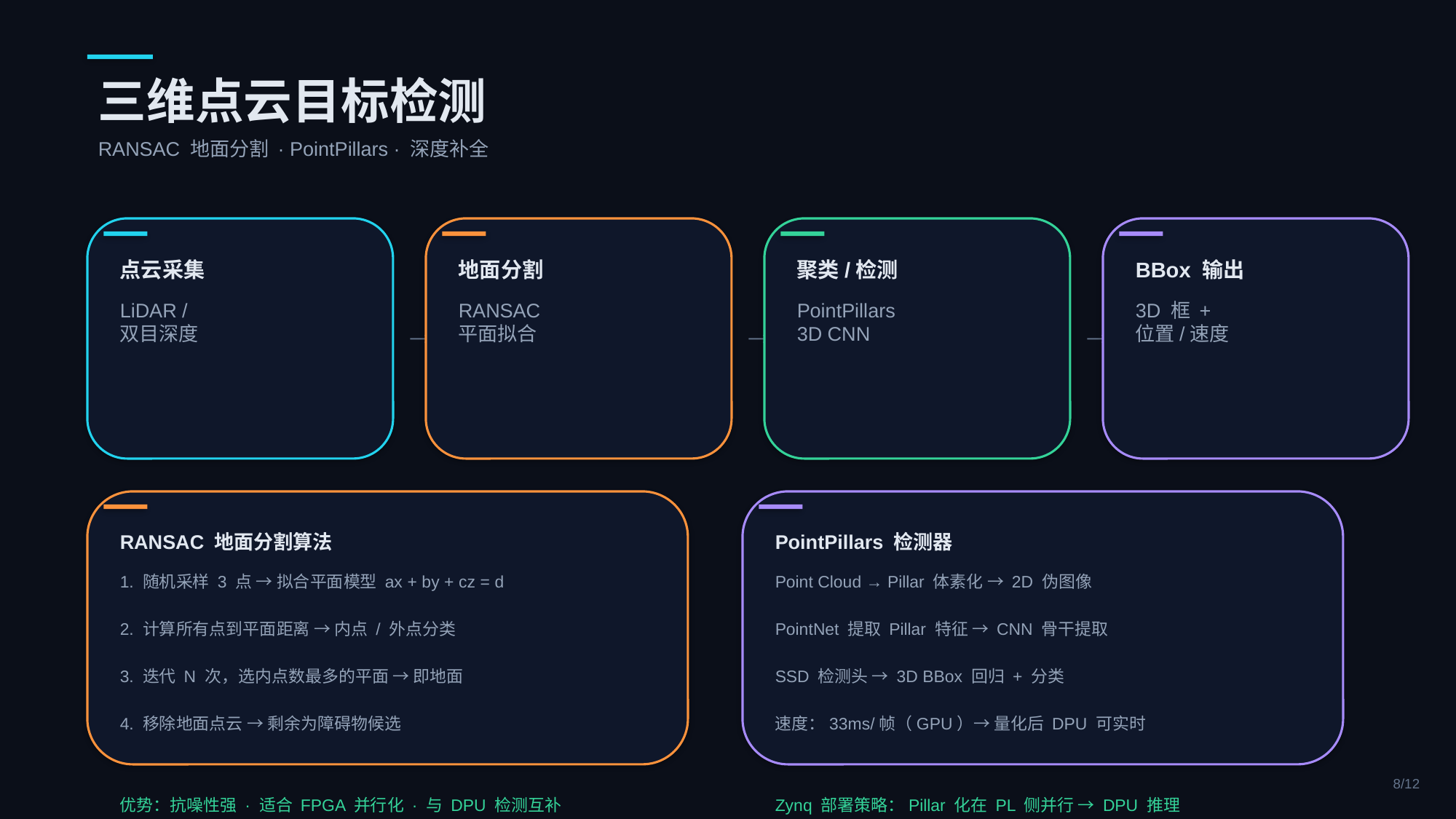

三维点云目标检测
RANSAC 地面分割 · PointPillars · 深度补全

点云采集
地面分割
聚类/检测
BBox 输出
LiDAR /
双目深度
RANSAC
平面拟合
PointPillars
3D CNN
3D 框 +
位置/速度
→
→
→

RANSAC 地面分割算法
PointPillars 检测器
1. 随机采样 3 点 → 拟合平面模型 ax + by + cz = d
2. 计算所有点到平面距离 → 内点 / 外点分类
3. 迭代 N 次，选内点数最多的平面 → 即地面
4. 移除地面点云 → 剩余为障碍物候选

优势：抗噪性强 · 适合 FPGA 并行化 · 与 DPU 检测互补
Point Cloud → Pillar 体素化 → 2D 伪图像
PointNet 提取 Pillar 特征 → CNN 骨干提取
SSD 检测头 → 3D BBox 回归 + 分类
速度：33ms/帧（GPU）→ 量化后 DPU 可实时

Zynq 部署策略：Pillar 化在 PL 侧并行 → DPU 推理
8/12